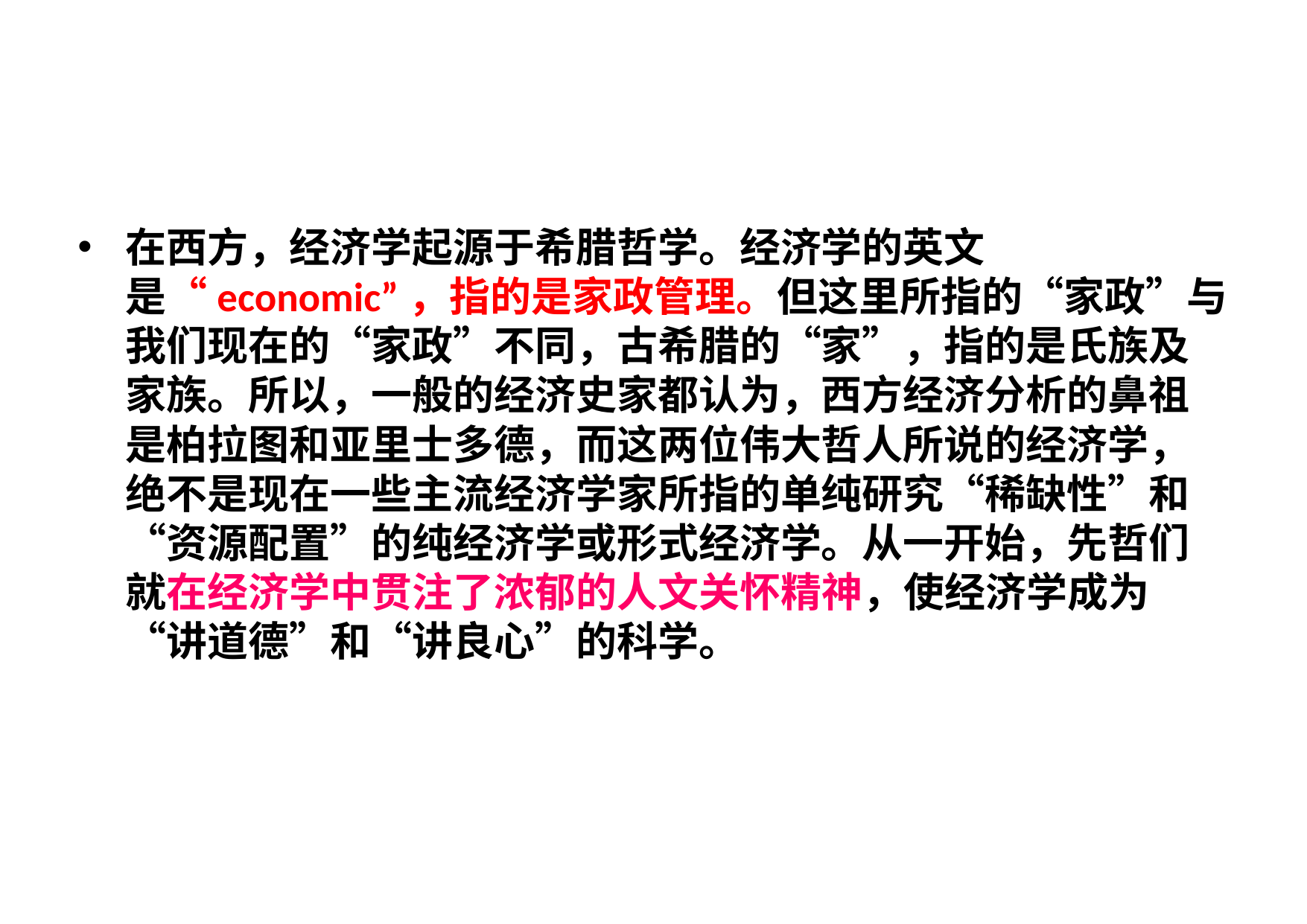

#
在西方，经济学起源于希腊哲学。经济学的英文是“economic”，指的是家政管理。但这里所指的“家政”与我们现在的“家政”不同，古希腊的“家”，指的是氏族及家族。所以，一般的经济史家都认为，西方经济分析的鼻祖是柏拉图和亚里士多德，而这两位伟大哲人所说的经济学，绝不是现在一些主流经济学家所指的单纯研究“稀缺性”和“资源配置”的纯经济学或形式经济学。从一开始，先哲们就在经济学中贯注了浓郁的人文关怀精神，使经济学成为“讲道德”和“讲良心”的科学。